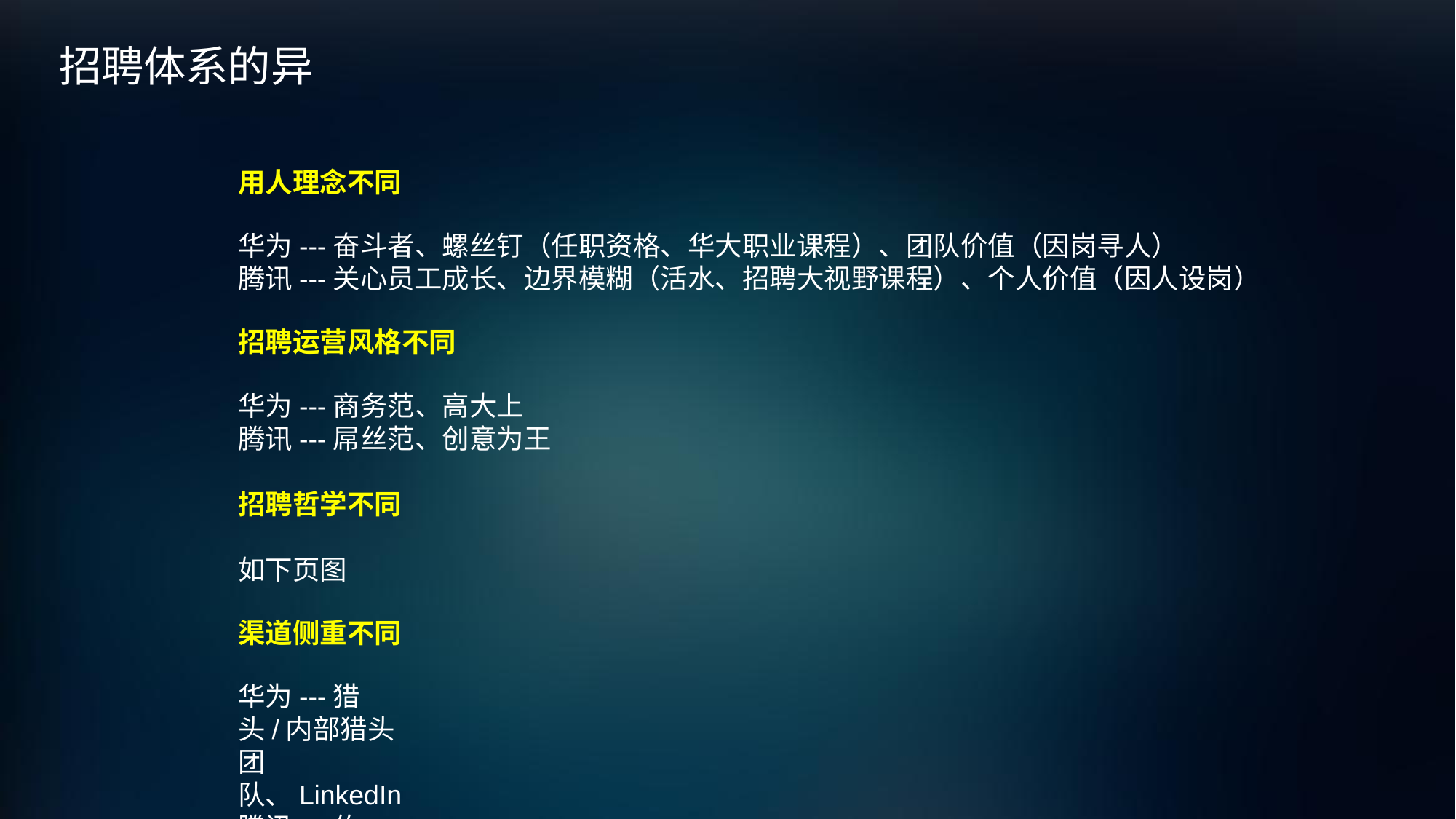

# 招聘体系的异
用人理念不同

华为---奋斗者、螺丝钉（任职资格、华大职业课程）、团队价值（因岗寻人）
腾讯---关心员工成长、边界模糊（活水、招聘大视野课程）、个人价值（因人设岗）

招聘运营风格不同

华为---商务范、高大上 腾讯---屌丝范、创意为王
招聘哲学不同 如下页图

渠道侧重不同

华为---猎头/内部猎头团队、LinkedIn
腾讯---伯乐/外部伯乐、新媒体（脉脉/微信/无秘等）